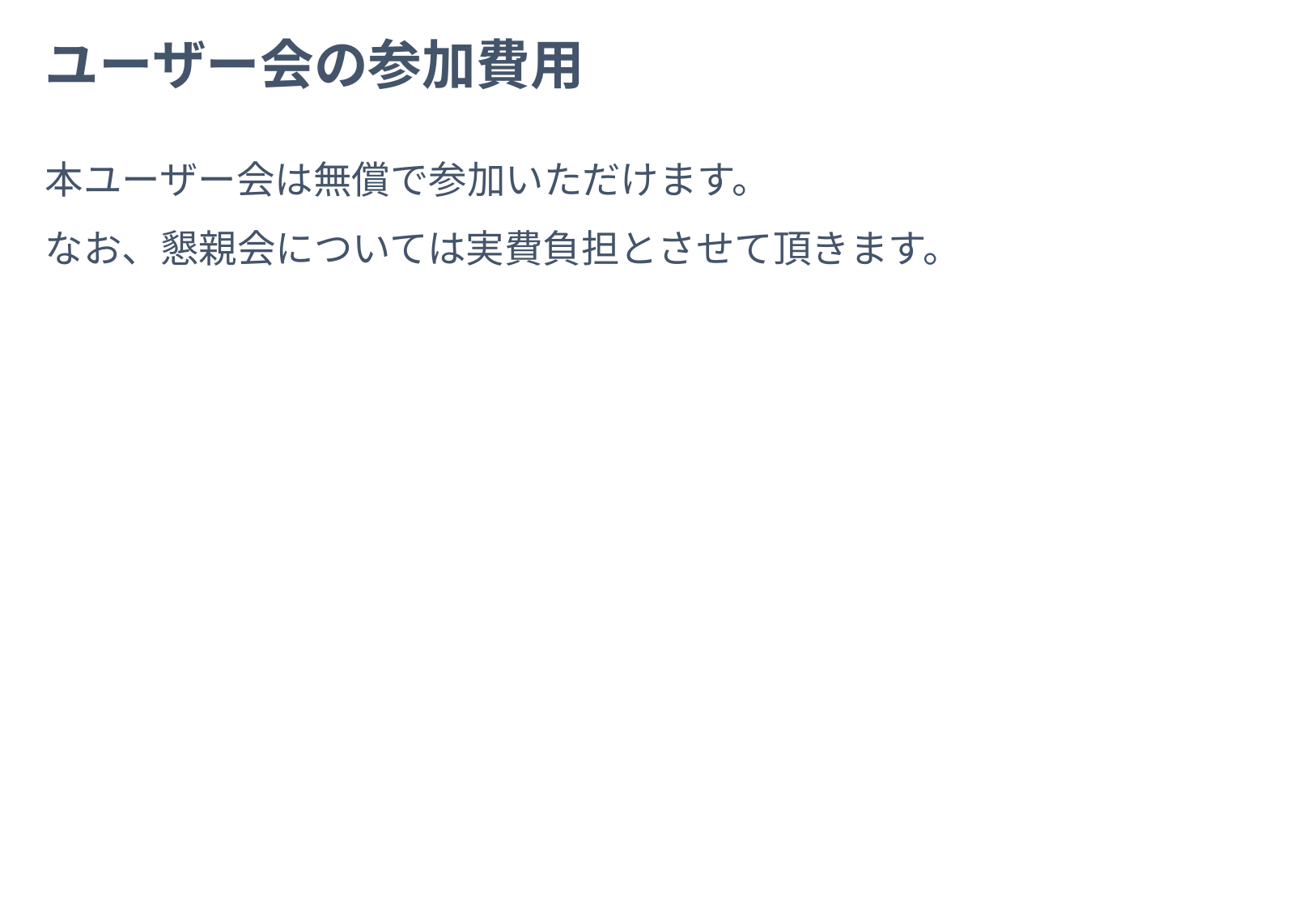

# ユーザー会の参加費用
本ユーザー会は無償で参加いただけます。
なお、懇親会については実費負担とさせて頂きます。